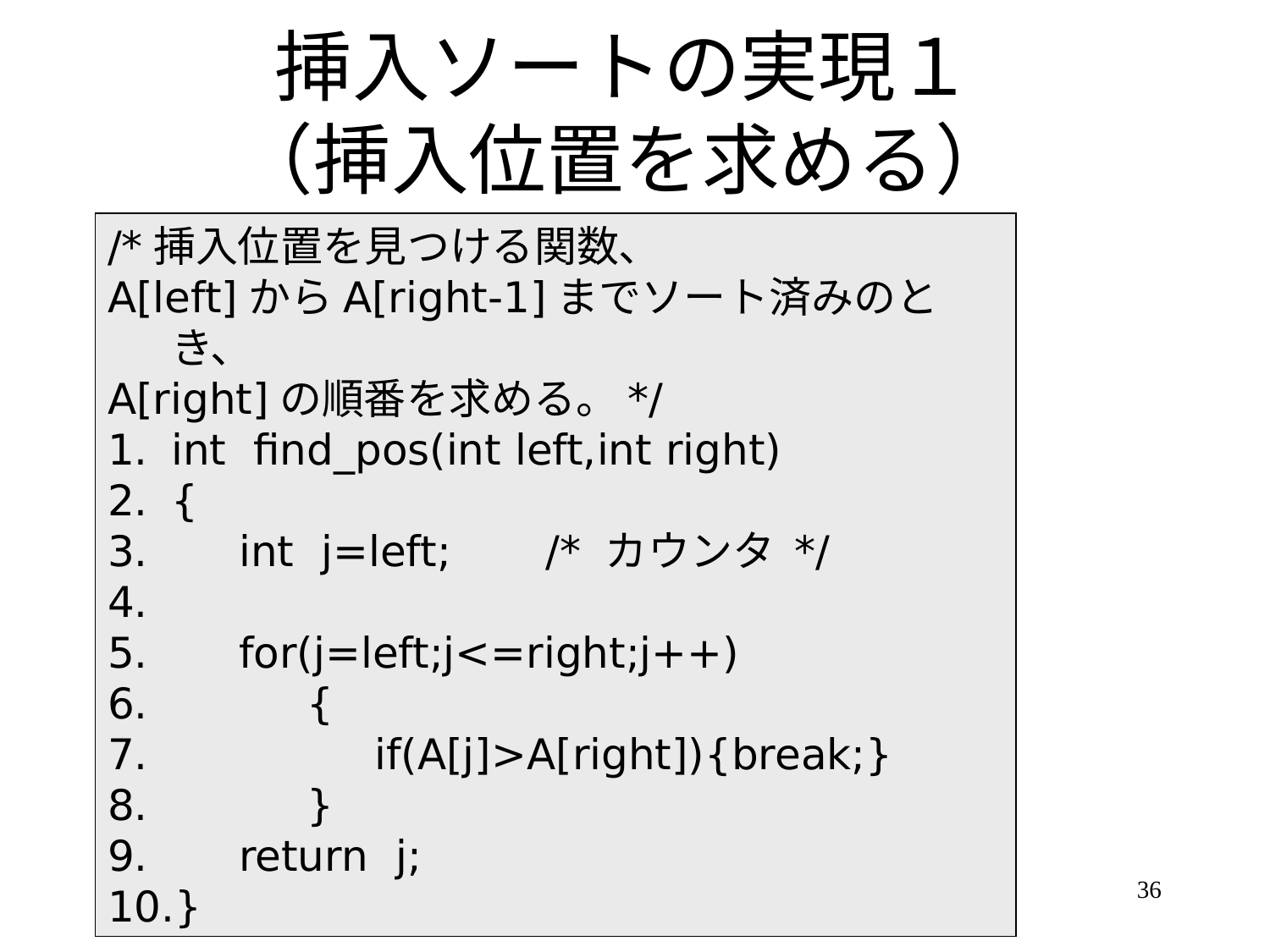

# 挿入ソートの実現１ （挿入位置を求める）
/*挿入位置を見つける関数、
A[left]からA[right-1]までソート済みのとき、
A[right]の順番を求める。*/
int  find_pos(int left,int right)
{
     int  j=left;       /* カウンタ */

     for(j=left;j<=right;j++)
          {
               if(A[j]>A[right]){break;}
          }
     return  j;
}
36